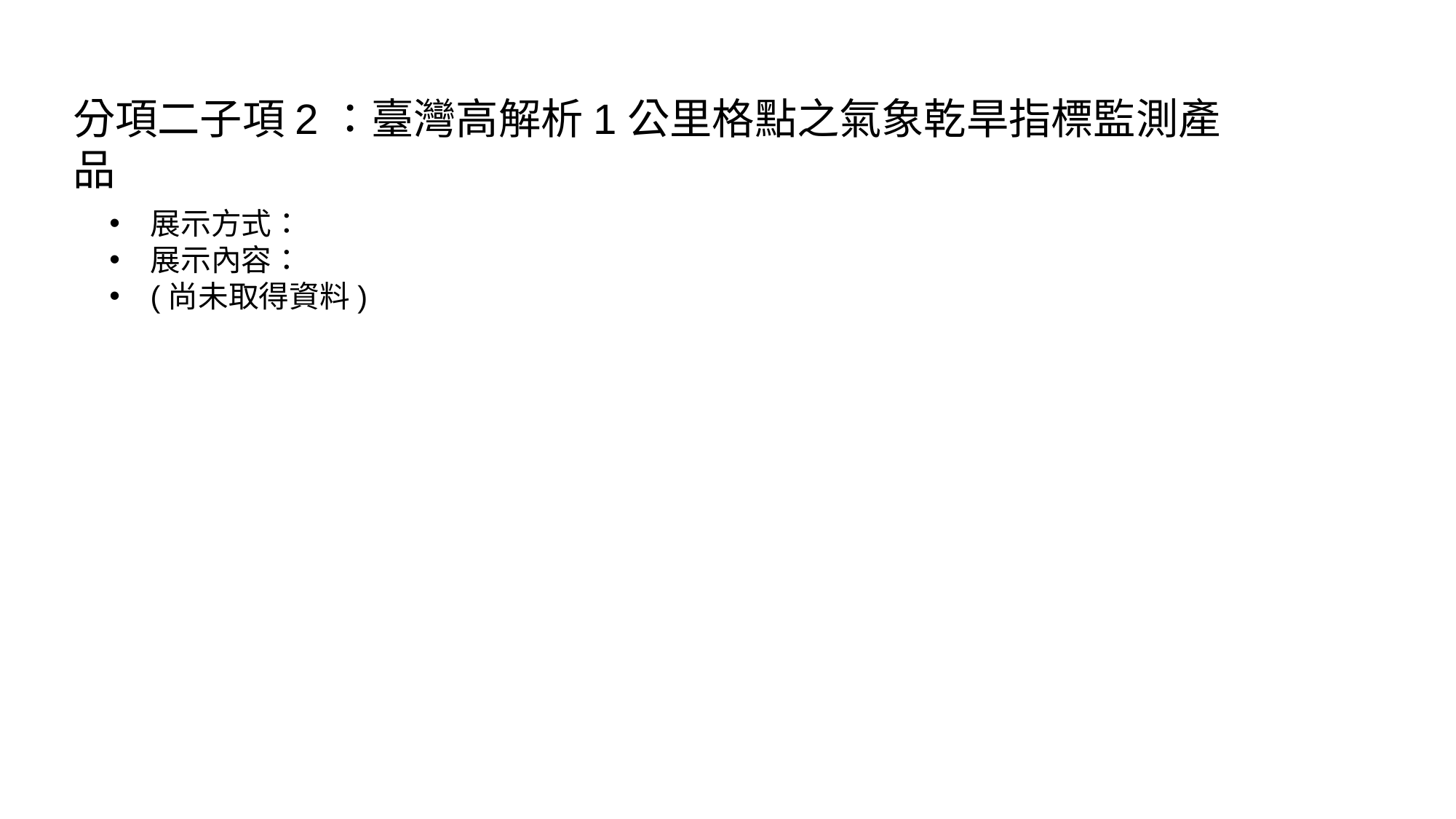

分項二子項2：臺灣高解析1公里格點之氣象乾旱指標監測產品
展示方式：
展示內容：
(尚未取得資料)